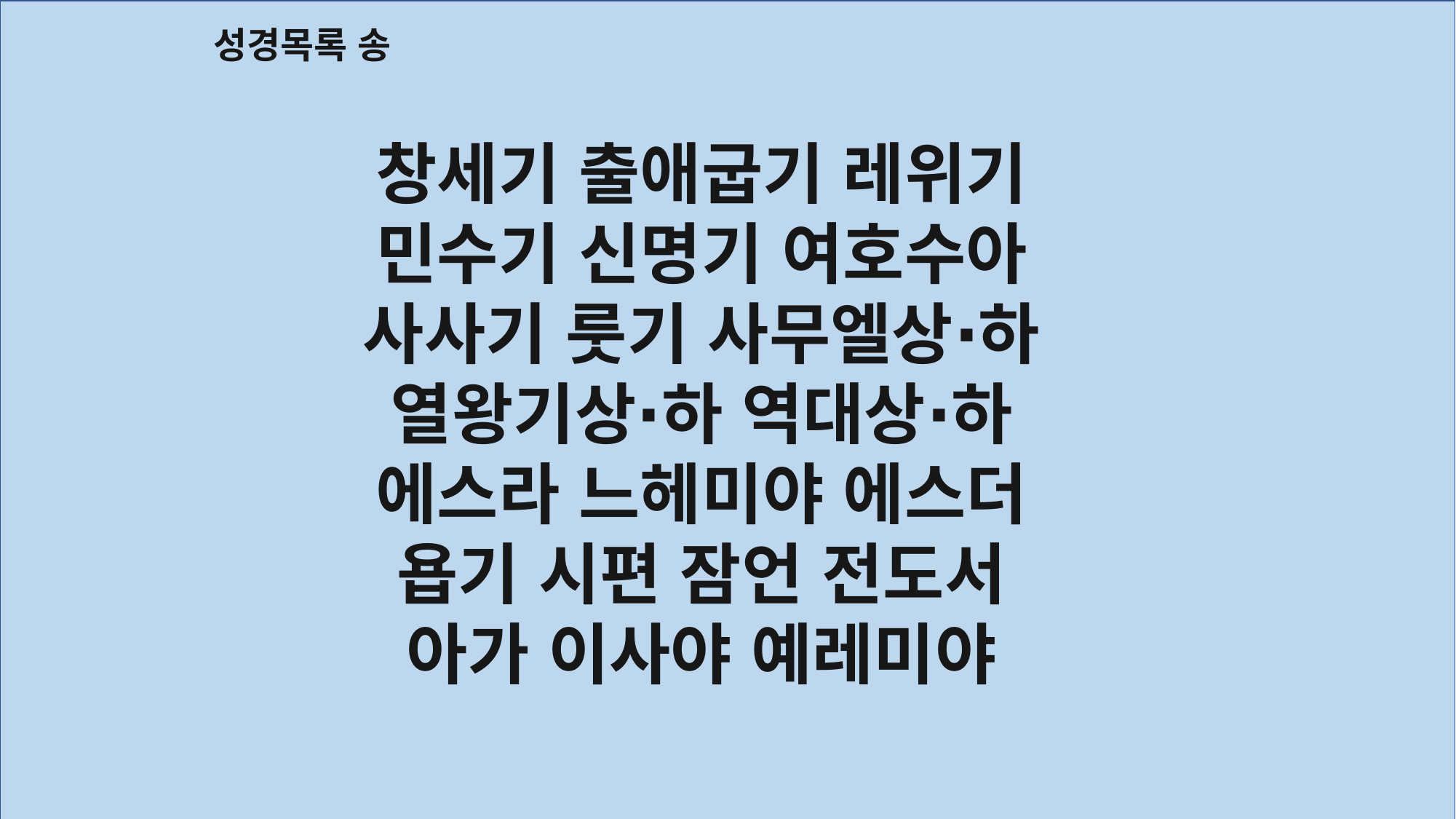

성경목록 송
창세기 출애굽기 레위기
민수기 신명기 여호수아
사사기 룻기 사무엘상⋅하
열왕기상⋅하 역대상⋅하
에스라 느헤미야 에스더
욥기 시편 잠언 전도서
아가 이사야 예레미야